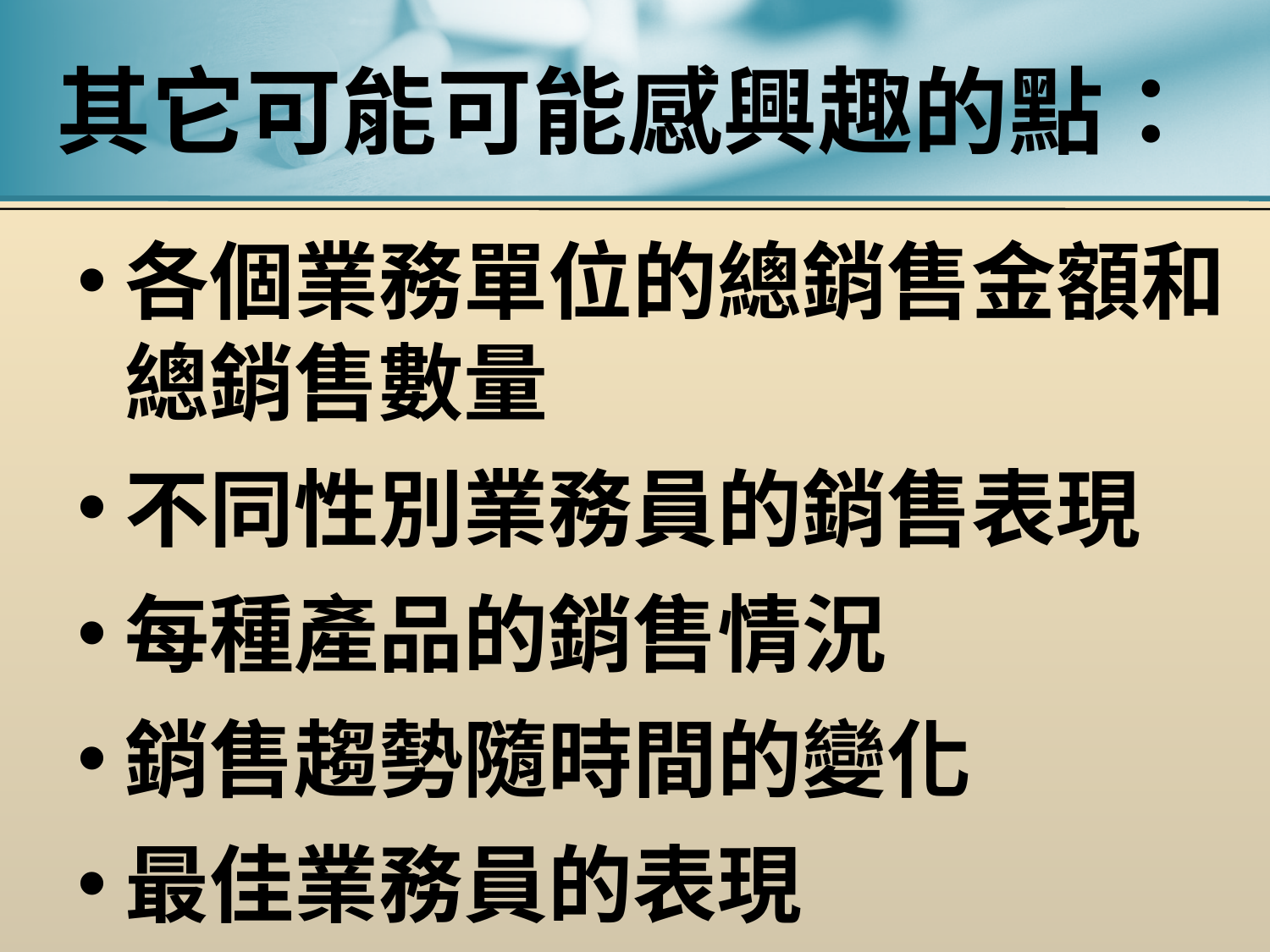

# 其它可能可能感興趣的點：
各個業務單位的總銷售金額和總銷售數量
不同性別業務員的銷售表現
每種產品的銷售情況
銷售趨勢隨時間的變化
最佳業務員的表現